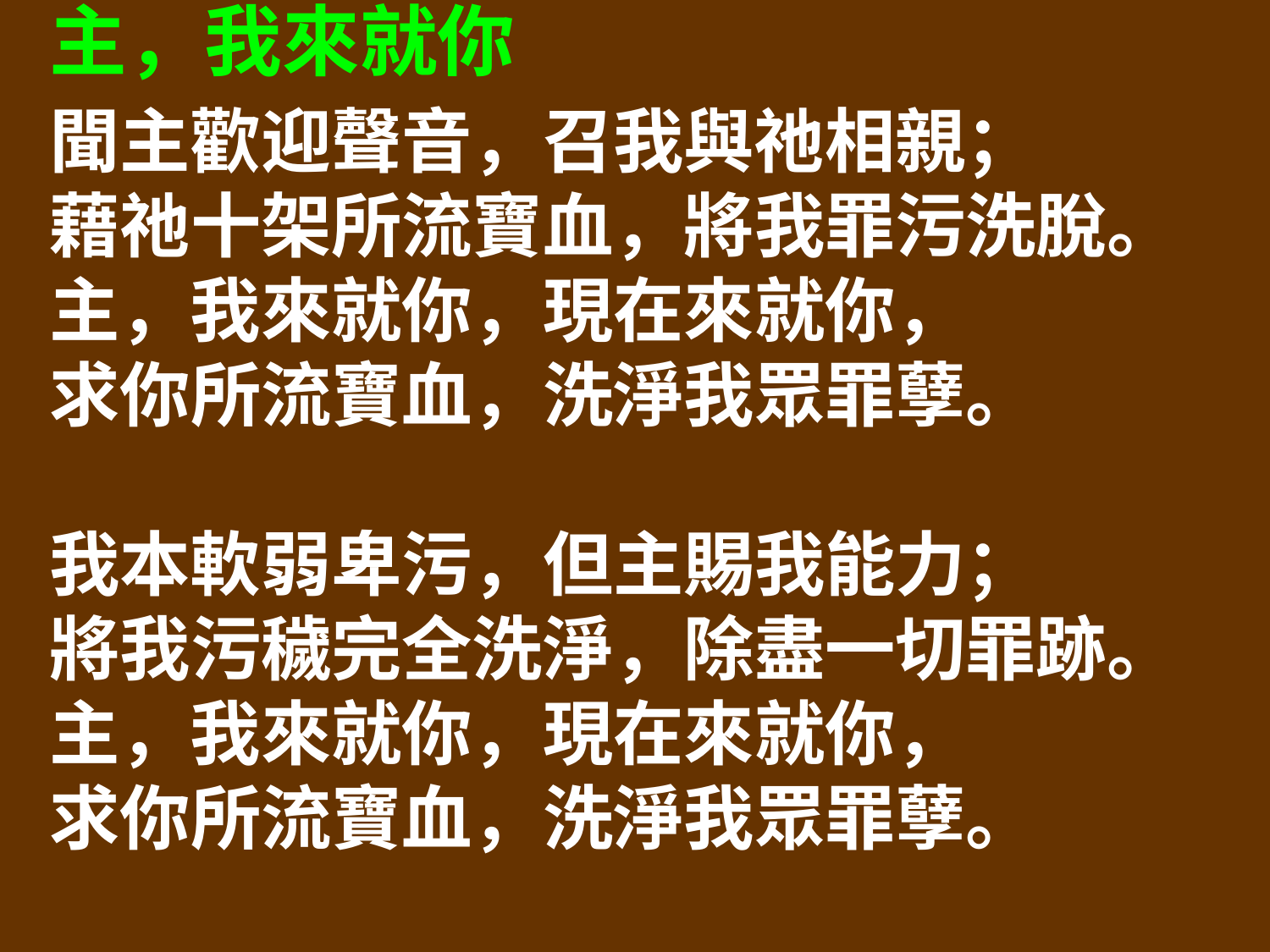

主，我來就你
聞主歡迎聲音，召我與祂相親；
藉祂十架所流寶血，將我罪污洗脫。
主，我來就你，現在來就你，
求你所流寶血，洗淨我眾罪孽。

我本軟弱卑污，但主賜我能力；
將我污穢完全洗淨，除盡一切罪跡。
主，我來就你，現在來就你，
求你所流寶血，洗淨我眾罪孽。